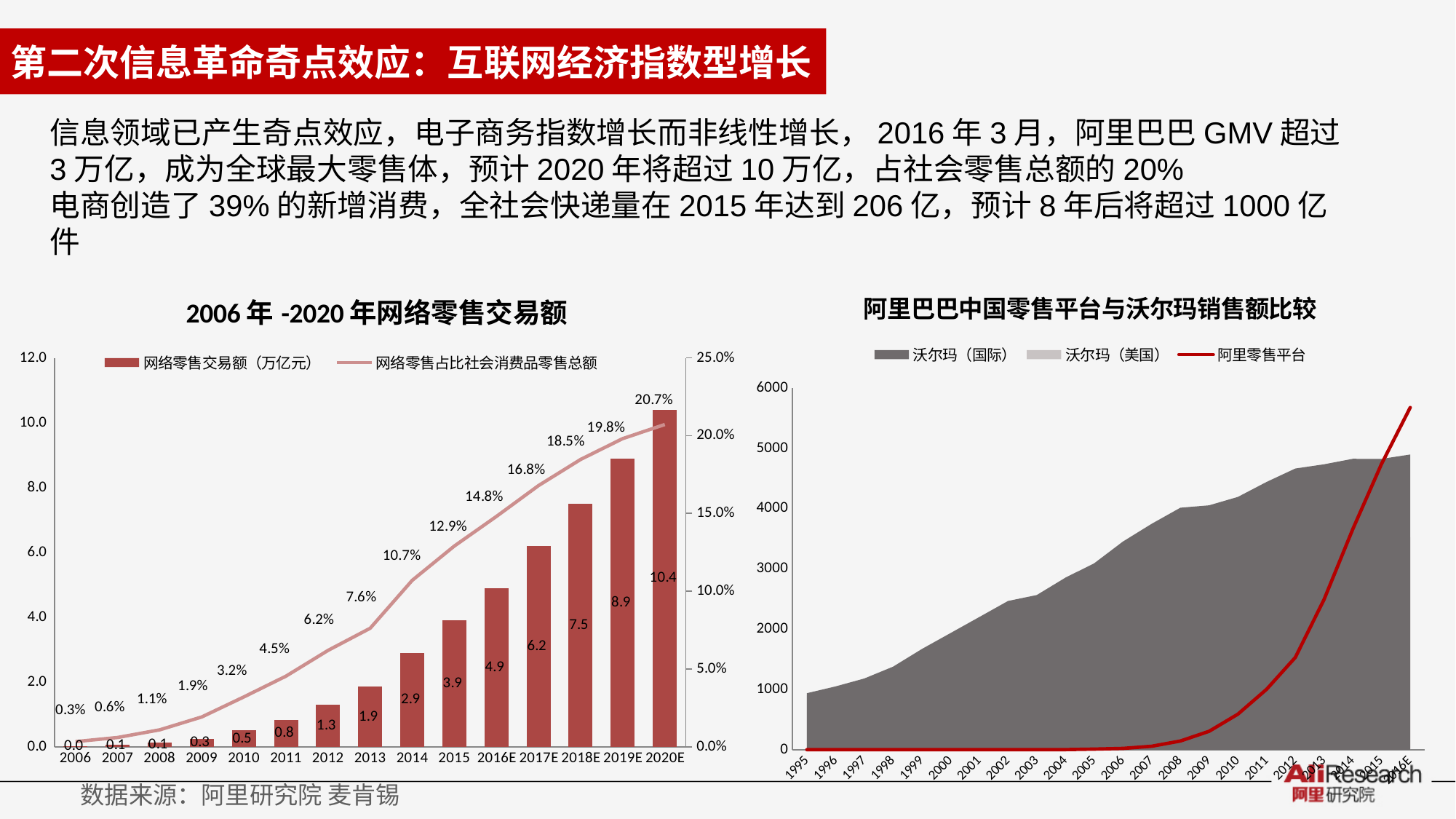

第二次信息革命奇点效应：互联网经济指数型增长
信息领域已产生奇点效应，电子商务指数增长而非线性增长，2016年3月，阿里巴巴GMV超过3万亿，成为全球最大零售体，预计2020年将超过10万亿，占社会零售总额的20%
电商创造了39%的新增消费，全社会快递量在2015年达到206亿，预计8年后将超过1000亿件

### Chart: 2006年-2020年网络零售交易额

| Category | 网络零售交易额（万亿元） | 网络零售占比社会消费品零售总额 |
|---|---|---|
| 2006 | 0.0263 | 0.00332300632255652 |
| 2007 | 0.056 | 0.00598472186005155 |
| 2008 | 0.1251 | 0.0108943560965287 |
| 2009 | 0.2544 | 0.0191741835897931 |
| 2010 | 0.5035 | 0.0320703905262729 |
| 2011 | 0.835 | 0.0454005195776827 |
| 2012 | 1.3027 | 0.0619427788899085 |
| 2013 | 1.85 | 0.0761809697466839 |
| 2014 | 2.9 | 0.107 |
| 2015 | 3.914 | 0.129 |
| 2016E | 4.9 | 0.148060579001657 |
| 2017E | 6.2 | 0.16788761813804 |
| 2018E | 7.5 | 0.184684162377813 |
| 2019E | 8.9 | 0.198084607459126 |
| 2020E | 10.4 | 0.207145662560214 |

### Chart: 阿里巴巴中国零售平台与沃尔玛销售额比较

| Category | 沃尔玛（国际） | 沃尔玛（美国） | 阿里零售平台 |
|---|---|---|---|
| 1995 | 936.0 | 899.0 | 0.0 |
| 1996 | 1049.0 | 999.0 | 0.0 |
| 1997 | 1180.0 | 1105.0 | 0.0 |
| 1998 | 1376.0 | 1254.0 | 0.0 |
| 1999 | 1668.0 | 1441.0 | 0.0 |
| 2000 | 1933.0 | 1612.0 | 0.0 |
| 2001 | 2198.0 | 1843.0 | 0.0 |
| 2002 | 2465.0 | 2057.0 | 0.0 |
| 2003 | 2563.0 | 2155.0 | 0.0241621765288617 |
| 2004 | 2852.0 | 2374.0 | 1.2081964044075 |
| 2005 | 3089.0 | 2564.0 | 9.76598264096585 |
| 2006 | 3450.0 | 2679.0 | 21.1997290448832 |
| 2007 | 3745.0 | 2839.0 | 56.9437138348238 |
| 2008 | 4011.0 | 3050.0 | 143.868739205527 |
| 2009 | 4051.0 | 3077.0 | 304.888758782198 |
| 2010 | 4190.0 | 3098.0 | 588.538218200544 |
| 2011 | 4439.0 | 3180.0 | 1001.26722635831 |
| 2012 | 4661.0 | 3309.0 | 1528.91575849177 |
| 2013 | 4731.0 | 3365.65 | 2489.82755279984 |
| 2014 | 4822.0 | 3460.7 | 3657.30463597465 |
| 2015 | 4821.0 | 3471.12 | 4736.3688908869 |
| 2016E | 4893.315 | 3523.1868 | 5673.07692307692 |
数据来源：阿里研究院 麦肯锡